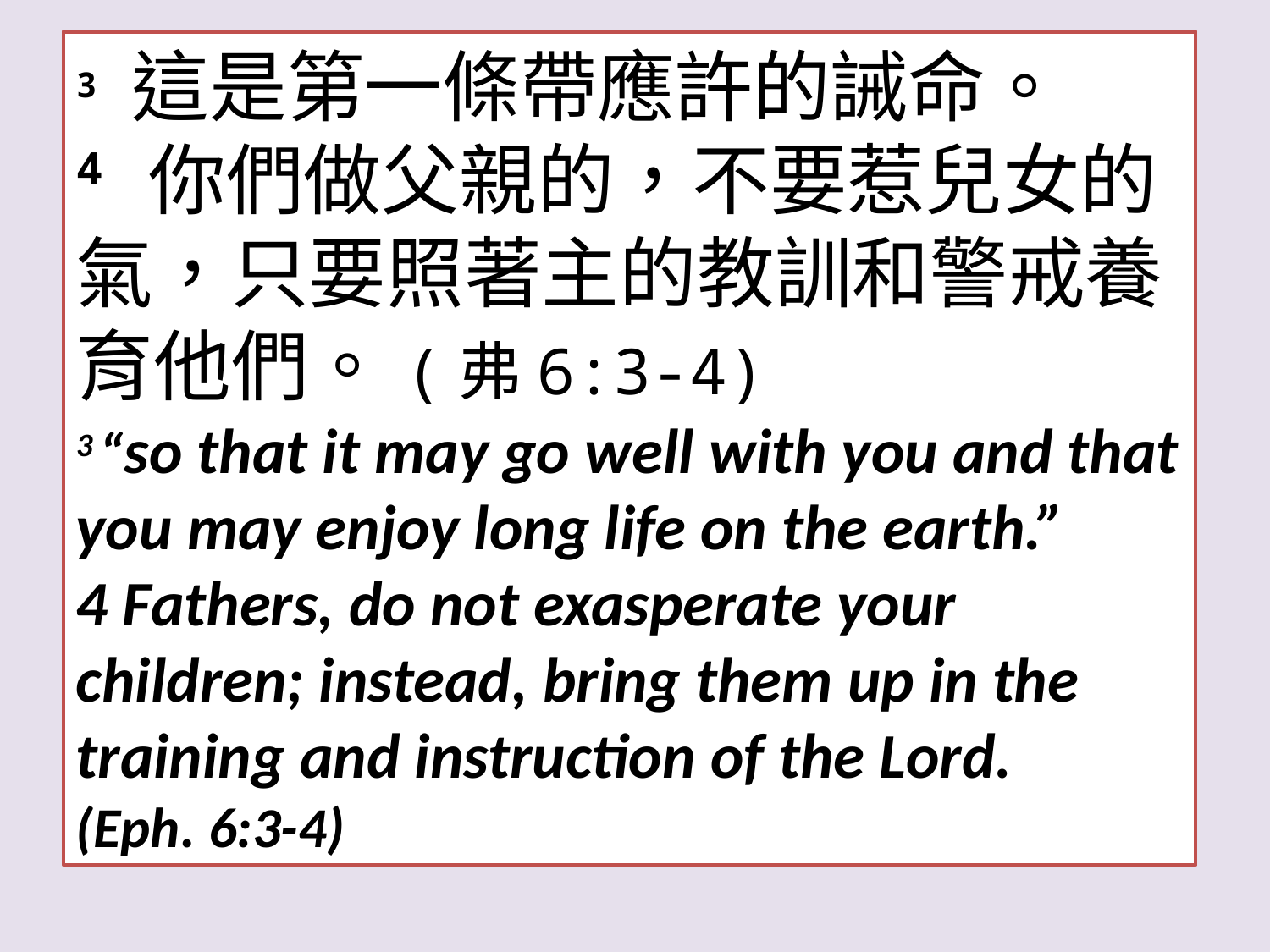

3 這是第一條帶應許的誡命。
4 你們做父親的，不要惹兒女的氣，只要照著主的教訓和警戒養育他們。(弗6:3-4)
3 “so that it may go well with you and that you may enjoy long life on the earth.” 4 Fathers, do not exasperate your children; instead, bring them up in the training and instruction of the Lord.
(Eph. 6:3-4)